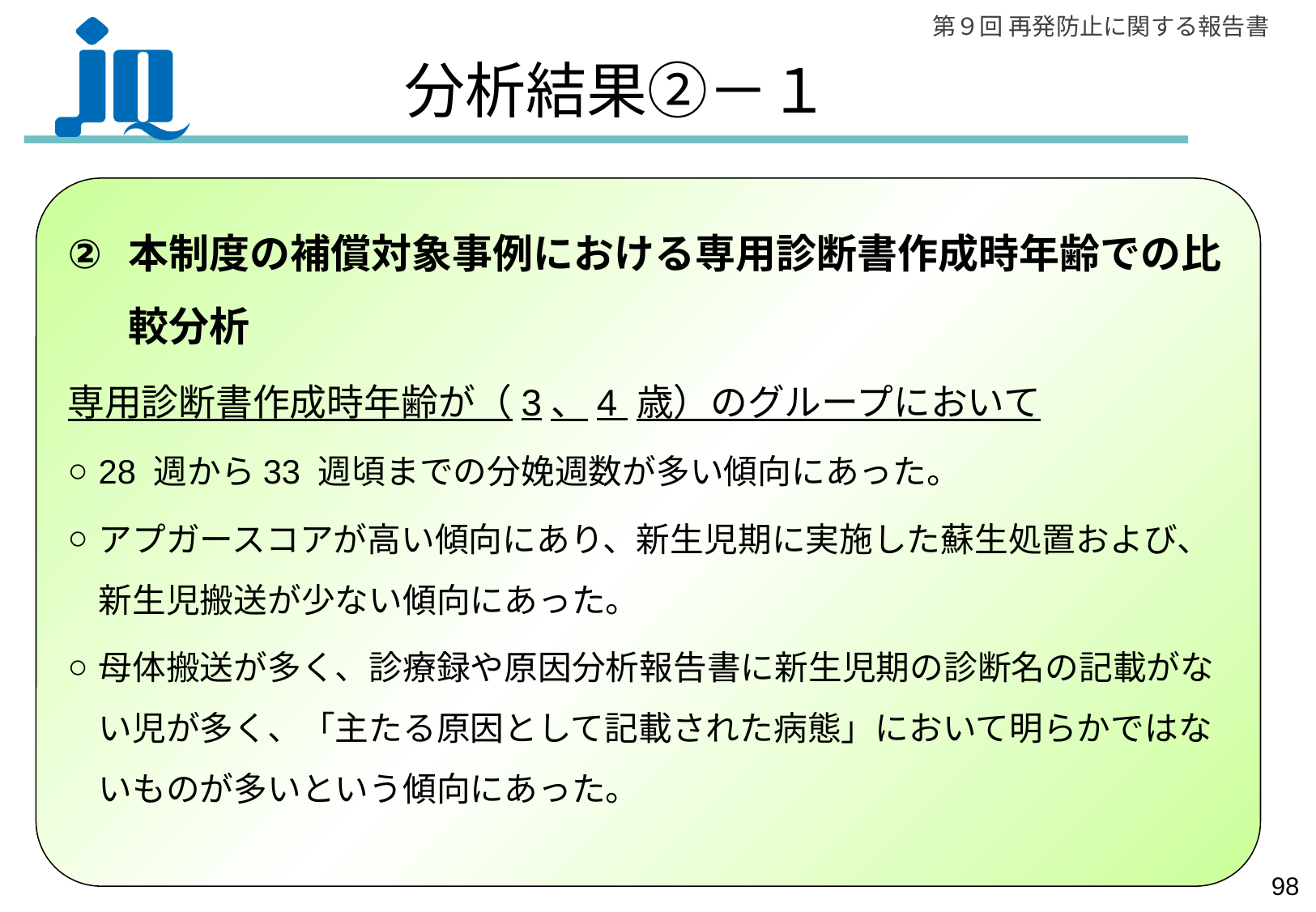

# 分析結果②－１
本制度の補償対象事例における専用診断書作成時年齢での比較分析
専用診断書作成時年齢が（3、4 歳）のグループにおいて
28 週から33 週頃までの分娩週数が多い傾向にあった。
アプガースコアが高い傾向にあり、新生児期に実施した蘇生処置および、新生児搬送が少ない傾向にあった。
母体搬送が多く、診療録や原因分析報告書に新生児期の診断名の記載がない児が多く、「主たる原因として記載された病態」において明らかではないものが多いという傾向にあった。
98